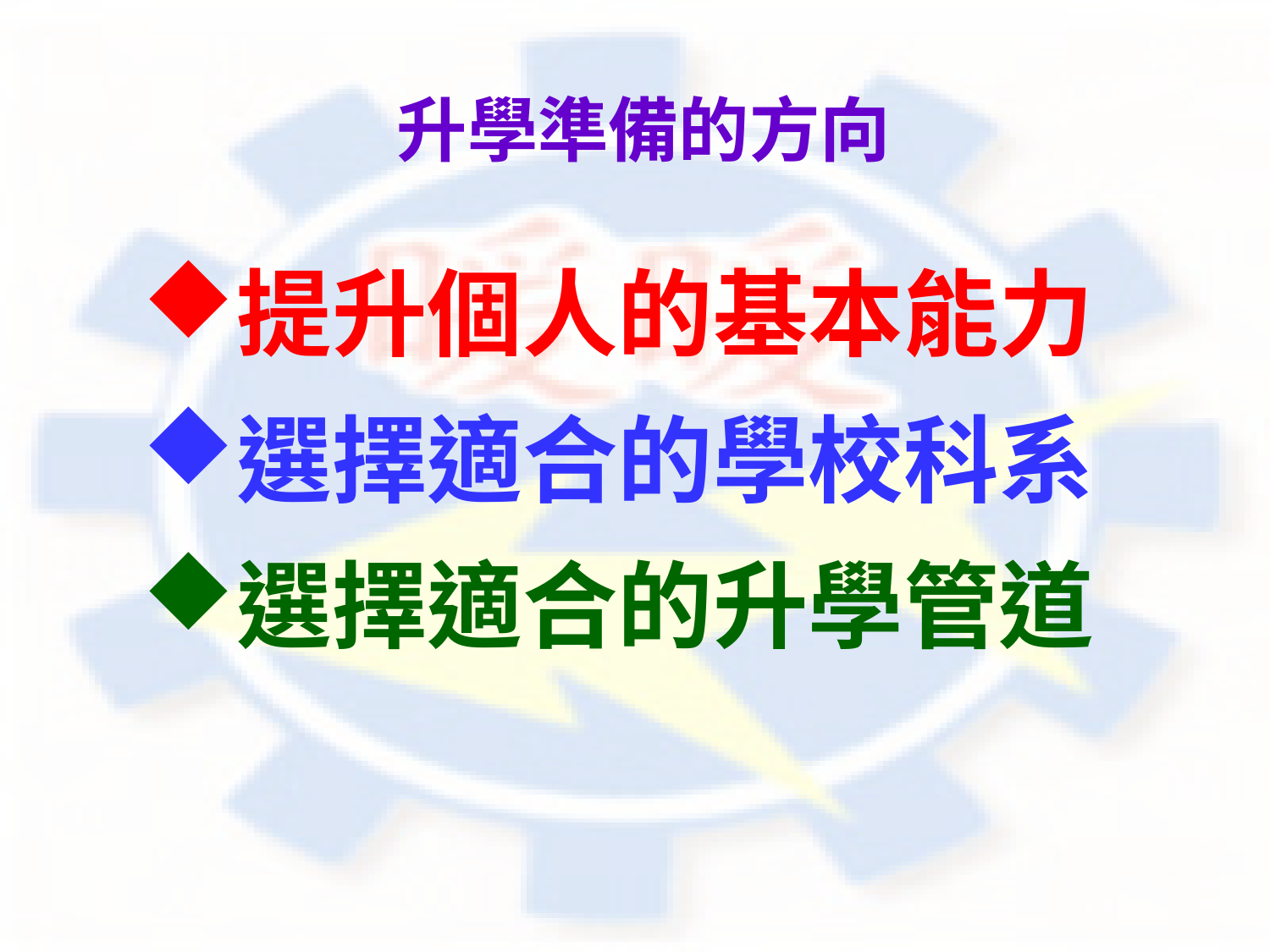

升學準備的方向
提升個人的基本能力
選擇適合的學校科系
選擇適合的升學管道